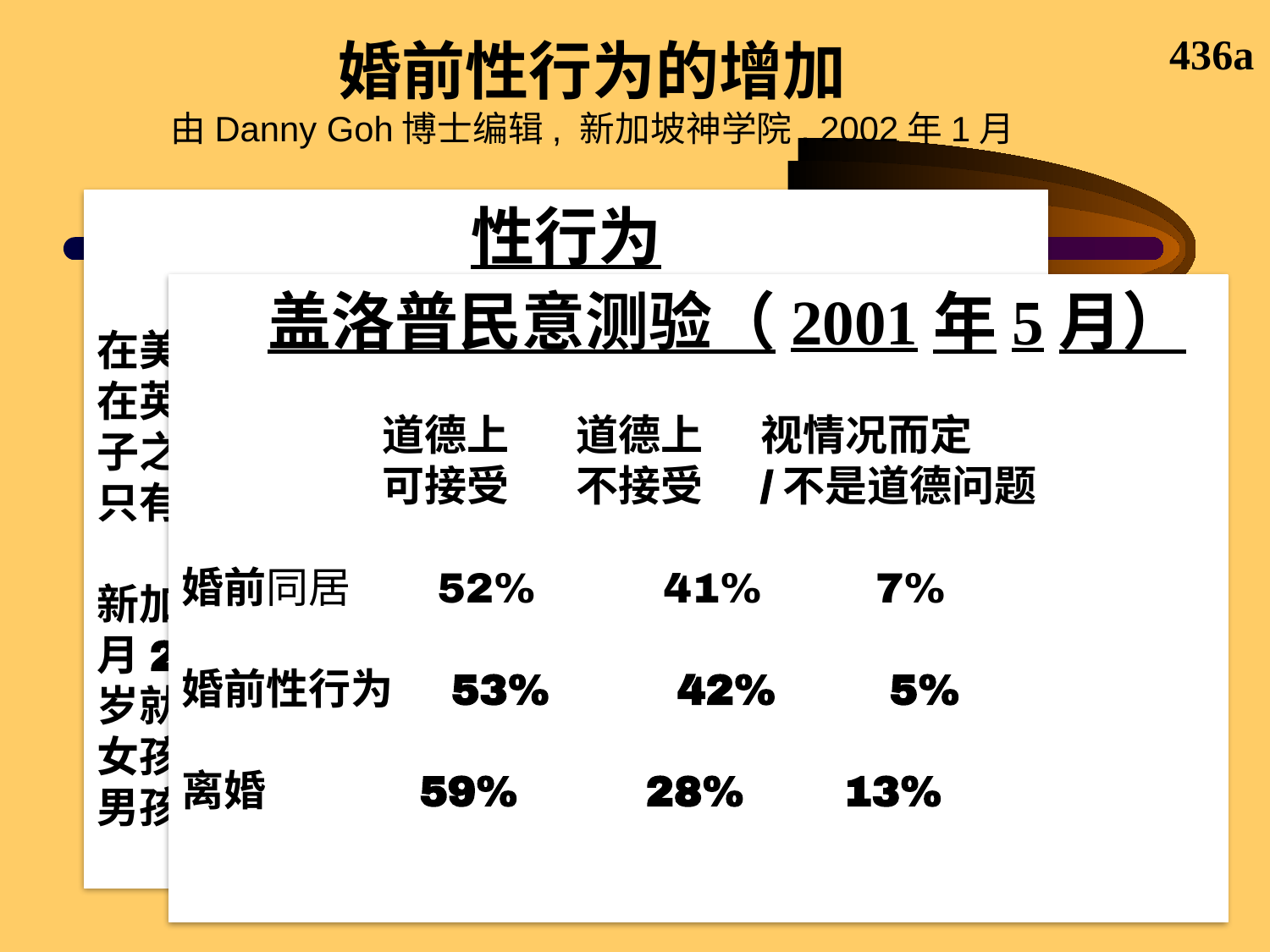

# 婚前性行为的增加 由Danny Goh博士编辑, 新加坡神学院, 2002年1月
436a
性行为

在美国，70%的女孩未满16岁就已经不是处女
在英国，大部分人在15岁之前就失去了他们的处子之身
只有7-8%的新郎和新娘在新婚之夜前保留贞洁。

新加坡：1990，（新加坡）海峡时报报道，10月23日，10%的男孩，5%的女孩，在14-19岁就在交往中发生性行为。
女孩的首次性行为的平均年龄：16.4岁
男孩的首次性行为的平均年龄：15.6岁

     盖洛普民意测验（2001年5月）

                    道德上       道德上      视情况而定
                    可接受       不接受     /不是道德问题

婚前同居        52%         41%        7%

婚前性行为     53%         42%        5%

离婚               59%         28%       13%